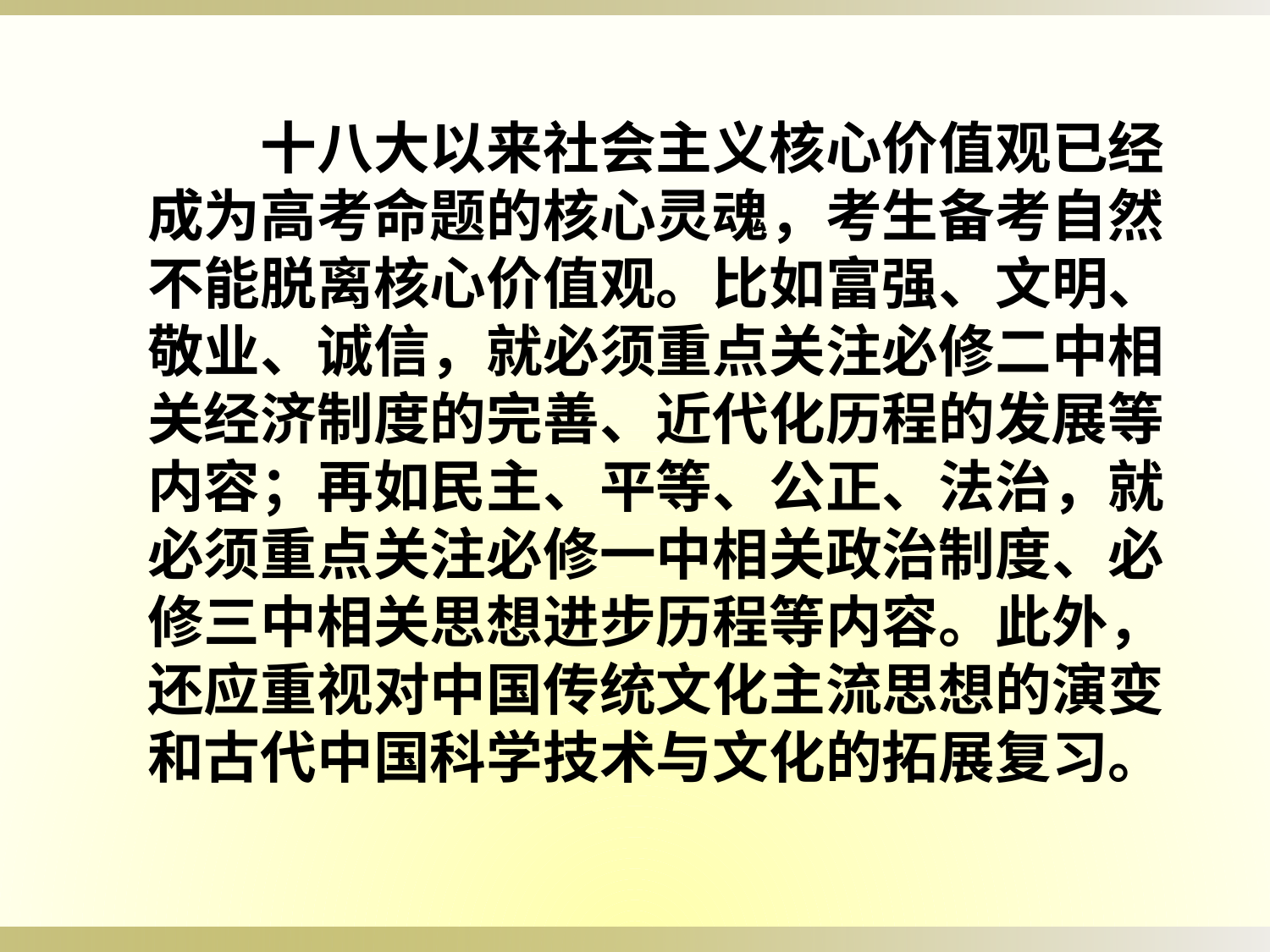

十八大以来社会主义核心价值观已经成为高考命题的核心灵魂，考生备考自然不能脱离核心价值观。比如富强、文明、敬业、诚信，就必须重点关注必修二中相关经济制度的完善、近代化历程的发展等内容；再如民主、平等、公正、法治，就必须重点关注必修一中相关政治制度、必修三中相关思想进步历程等内容。此外，还应重视对中国传统文化主流思想的演变和古代中国科学技术与文化的拓展复习。